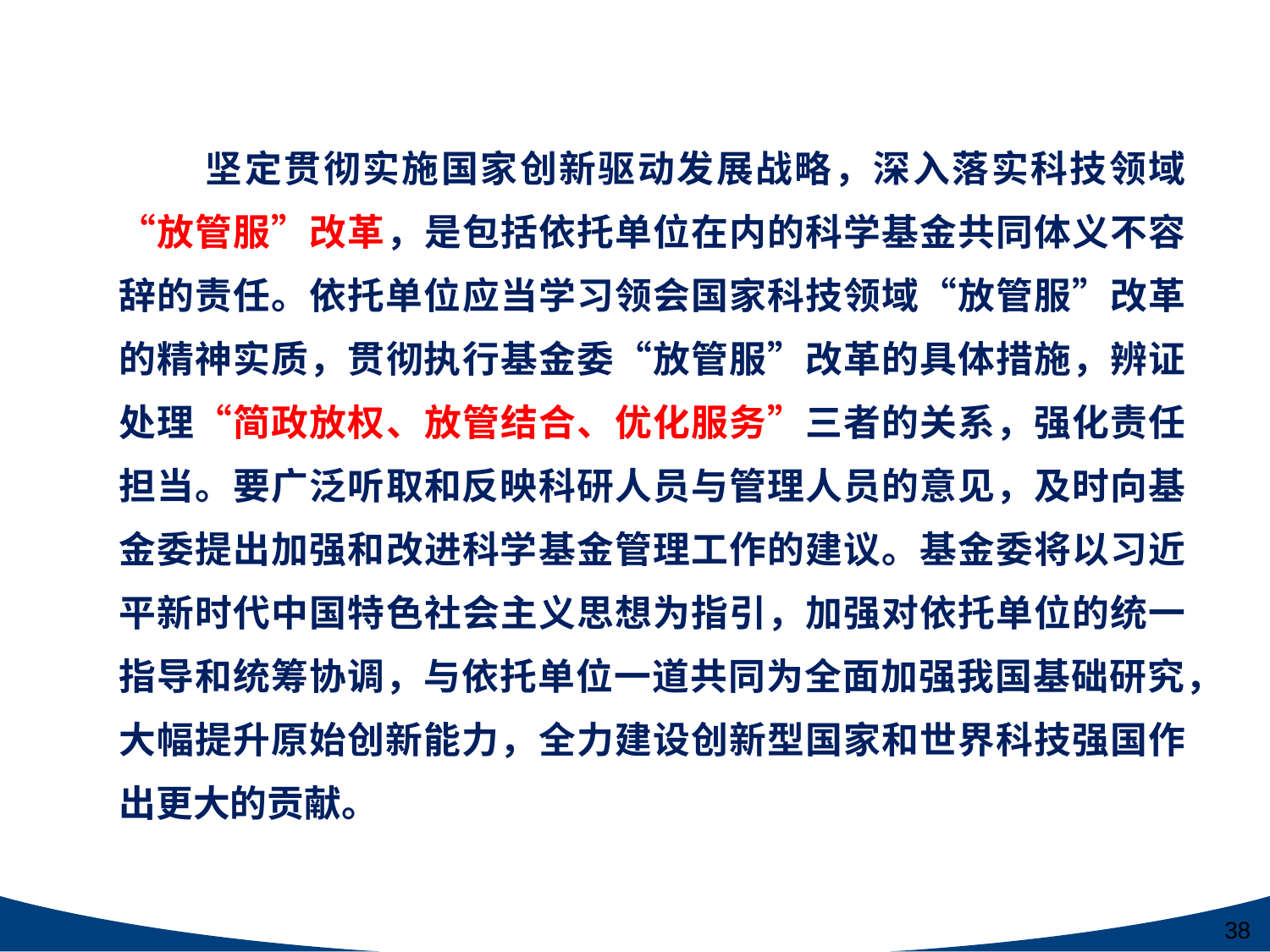

坚定贯彻实施国家创新驱动发展战略，深入落实科技领域“放管服”改革，是包括依托单位在内的科学基金共同体义不容辞的责任。依托单位应当学习领会国家科技领域“放管服”改革的精神实质，贯彻执行基金委“放管服”改革的具体措施，辨证处理“简政放权、放管结合、优化服务”三者的关系，强化责任担当。要广泛听取和反映科研人员与管理人员的意见，及时向基金委提出加强和改进科学基金管理工作的建议。基金委将以习近平新时代中国特色社会主义思想为指引，加强对依托单位的统一指导和统筹协调，与依托单位一道共同为全面加强我国基础研究，大幅提升原始创新能力，全力建设创新型国家和世界科技强国作出更大的贡献。

38